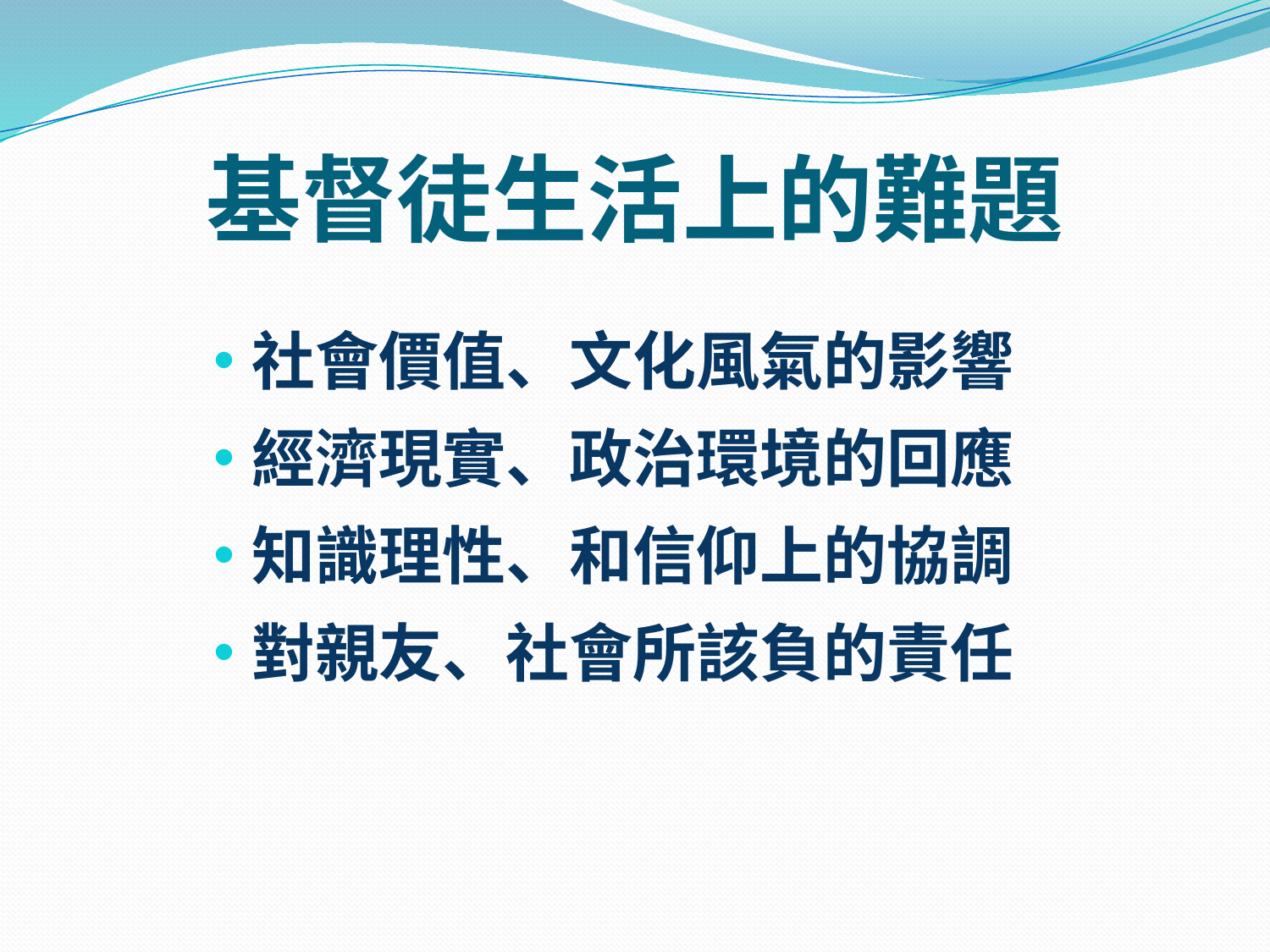

# 基督徒生活上的難題
社會價值、文化風氣的影響
經濟現實、政治環境的回應
知識理性、和信仰上的協調
對親友、社會所該負的責任